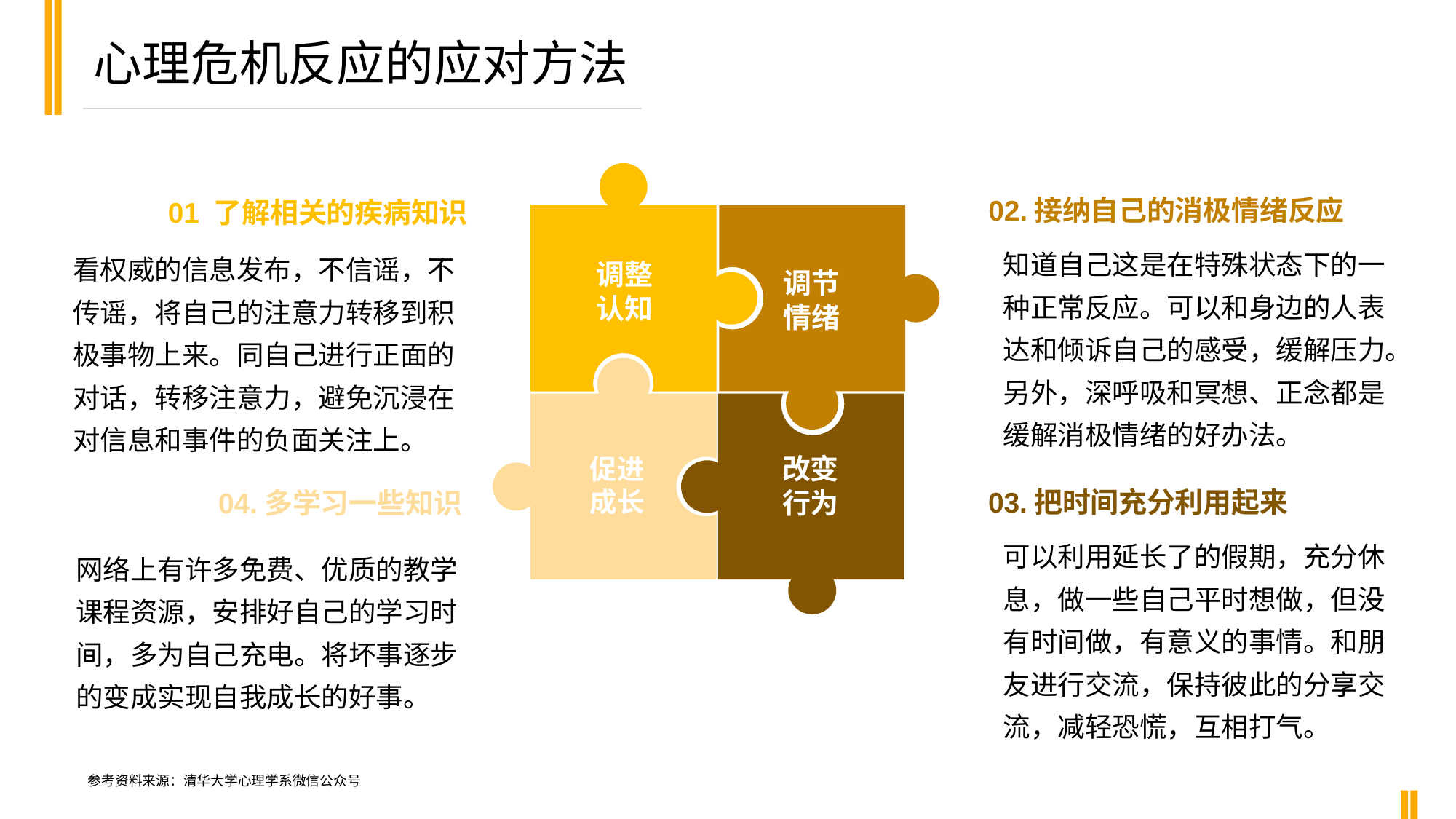

心理危机反应的应对方法

02.接纳自己的消极情绪反应
01 了解相关的疾病知识

知道自己这是在特殊状态下的一种正常反应。可以和身边的人表达和倾诉自己的感受，缓解压力。另外，深呼吸和冥想、正念都是缓解消极情绪的好办法。
看权威的信息发布，不信谣，不传谣，将自己的注意力转移到积极事物上来。同自己进行正面的对话，转移注意力，避免沉浸在对信息和事件的负面关注上。
调整
认知

调节
情绪

   促进
   成长

改变
行为
03.把时间充分利用起来
04.多学习一些知识
可以利用延长了的假期，充分休息，做一些自己平时想做，但没有时间做，有意义的事情。和朋友进行交流，保持彼此的分享交流，减轻恐慌，互相打气。
网络上有许多免费、优质的教学课程资源，安排好自己的学习时间，多为自己充电。将坏事逐步的变成实现自我成长的好事。
参考资料来源：清华大学心理学系微信公众号